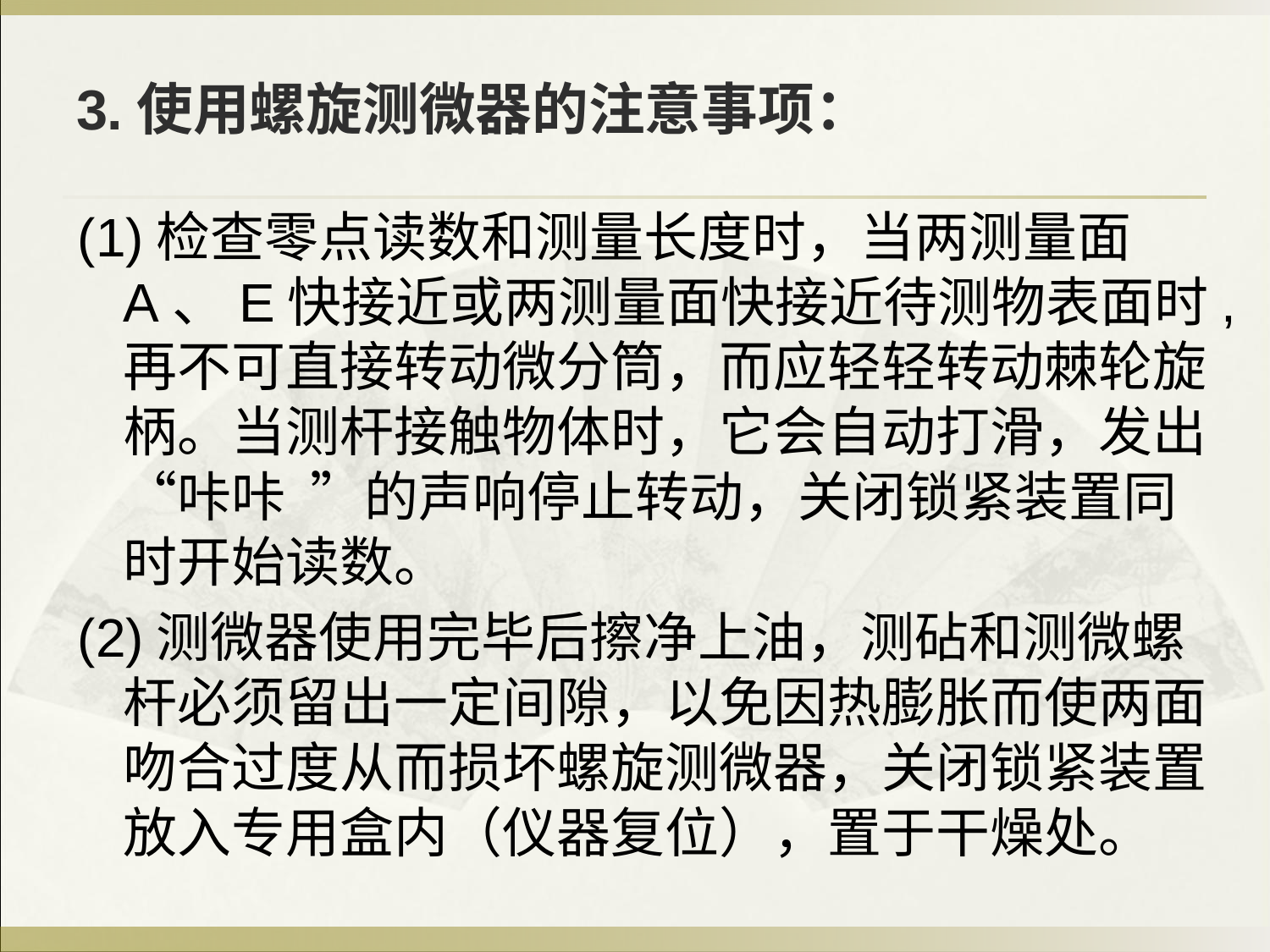

# 3.使用螺旋测微器的注意事项：
(1)检查零点读数和测量长度时，当两测量面A、E快接近或两测量面快接近待测物表面时,再不可直接转动微分筒，而应轻轻转动棘轮旋柄。当测杆接触物体时，它会自动打滑，发出“咔咔  ”的声响停止转动，关闭锁紧装置同时开始读数。
(2)测微器使用完毕后擦净上油，测砧和测微螺杆必须留出一定间隙，以免因热膨胀而使两面吻合过度从而损坏螺旋测微器，关闭锁紧装置放入专用盒内（仪器复位），置于干燥处。